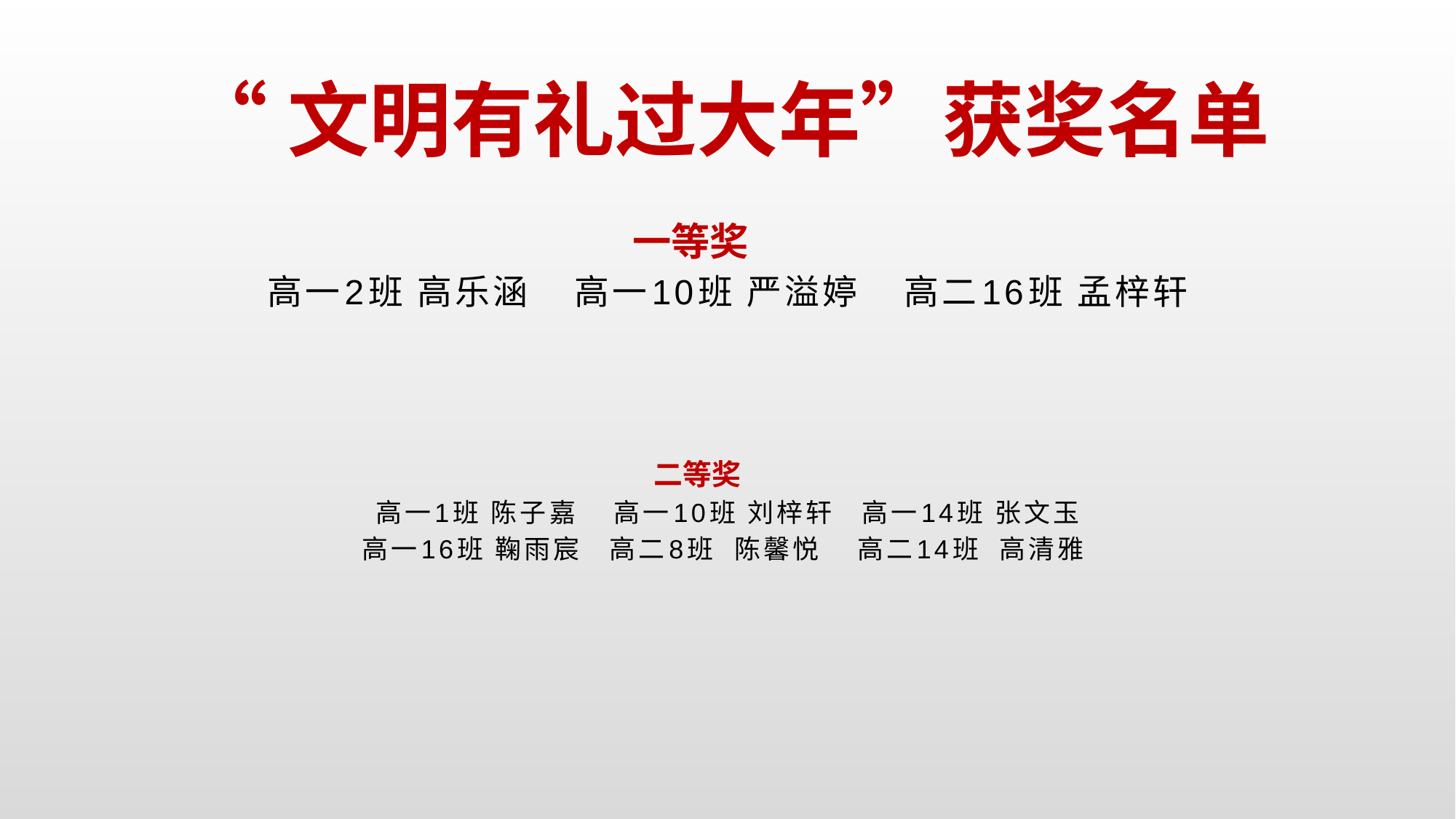

# “文明有礼过大年”获奖名单
一等奖
高一2班 高乐涵    高一10班 严溢婷    高二16班 孟梓轩

二等奖
高一1班 陈子嘉    高一10班 刘梓轩   高一14班 张文玉
高一16班 鞠雨宸   高二8班  陈馨悦    高二14班  高清雅